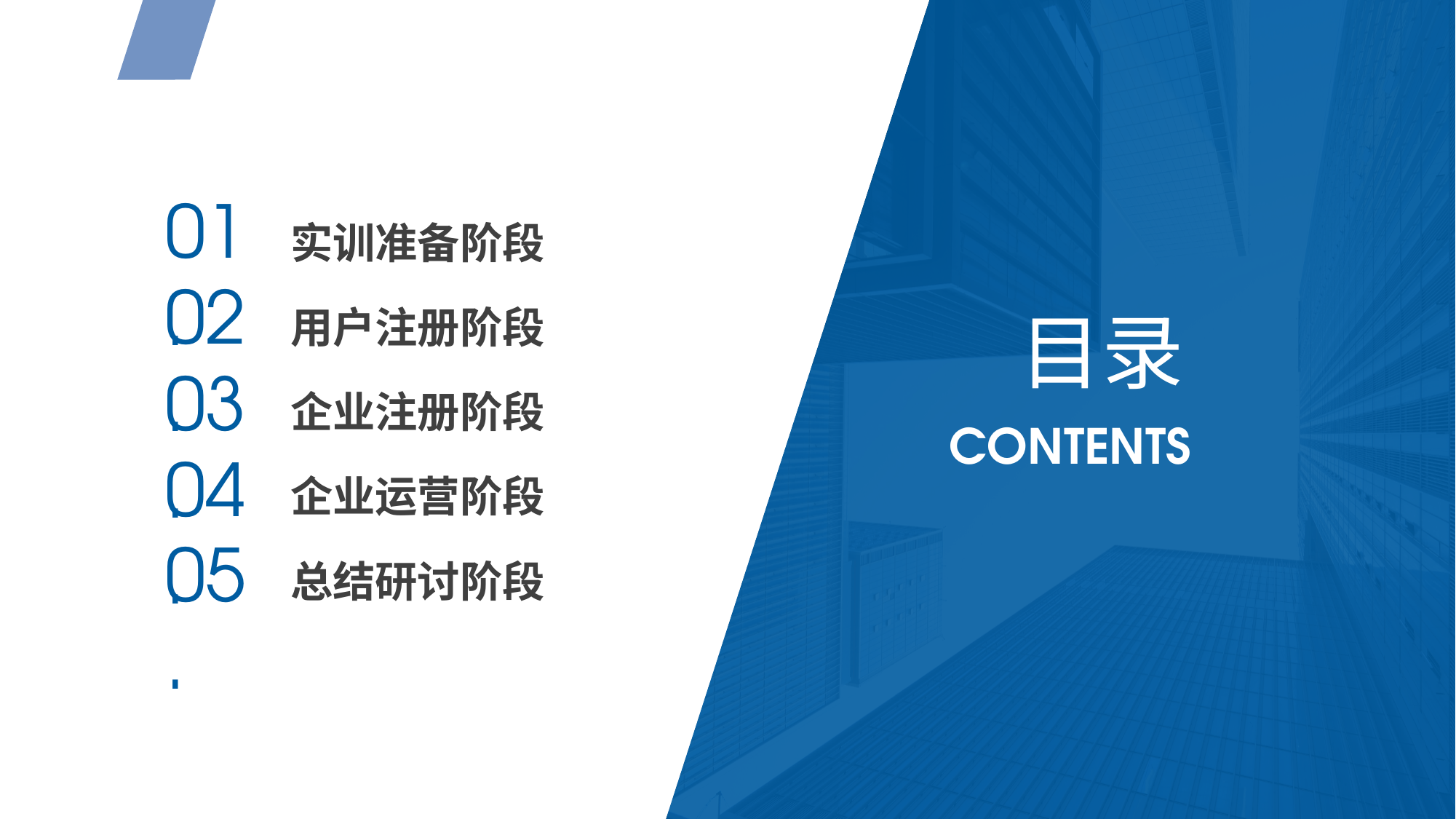

01.
实训准备阶段
02.
用户注册阶段
目录
03.
企业注册阶段
CONTENTS
04.
企业运营阶段
05.
总结研讨阶段